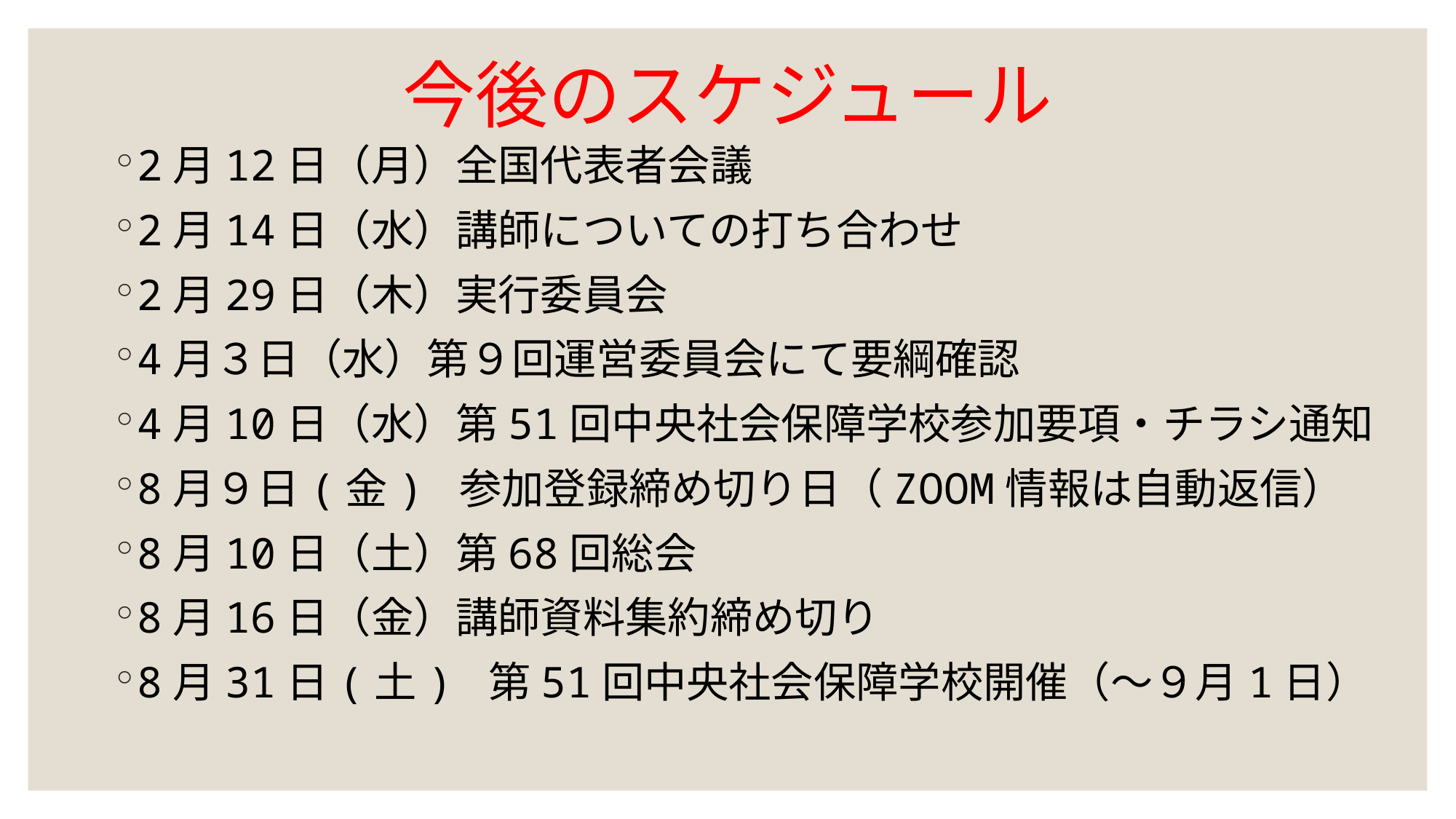

# 今後のスケジュール
2月12日（月）全国代表者会議
2月14日（水）講師についての打ち合わせ
2月29日（木）実行委員会
4月３日（水）第９回運営委員会にて要綱確認
4月10日（水）第51回中央社会保障学校参加要項・チラシ通知
8月９日(金) 参加登録締め切り日（ZOOM情報は自動返信）
8月10日（土）第68回総会
8月16日（金）講師資料集約締め切り
8月31日(土) 第51回中央社会保障学校開催（～９月1日）